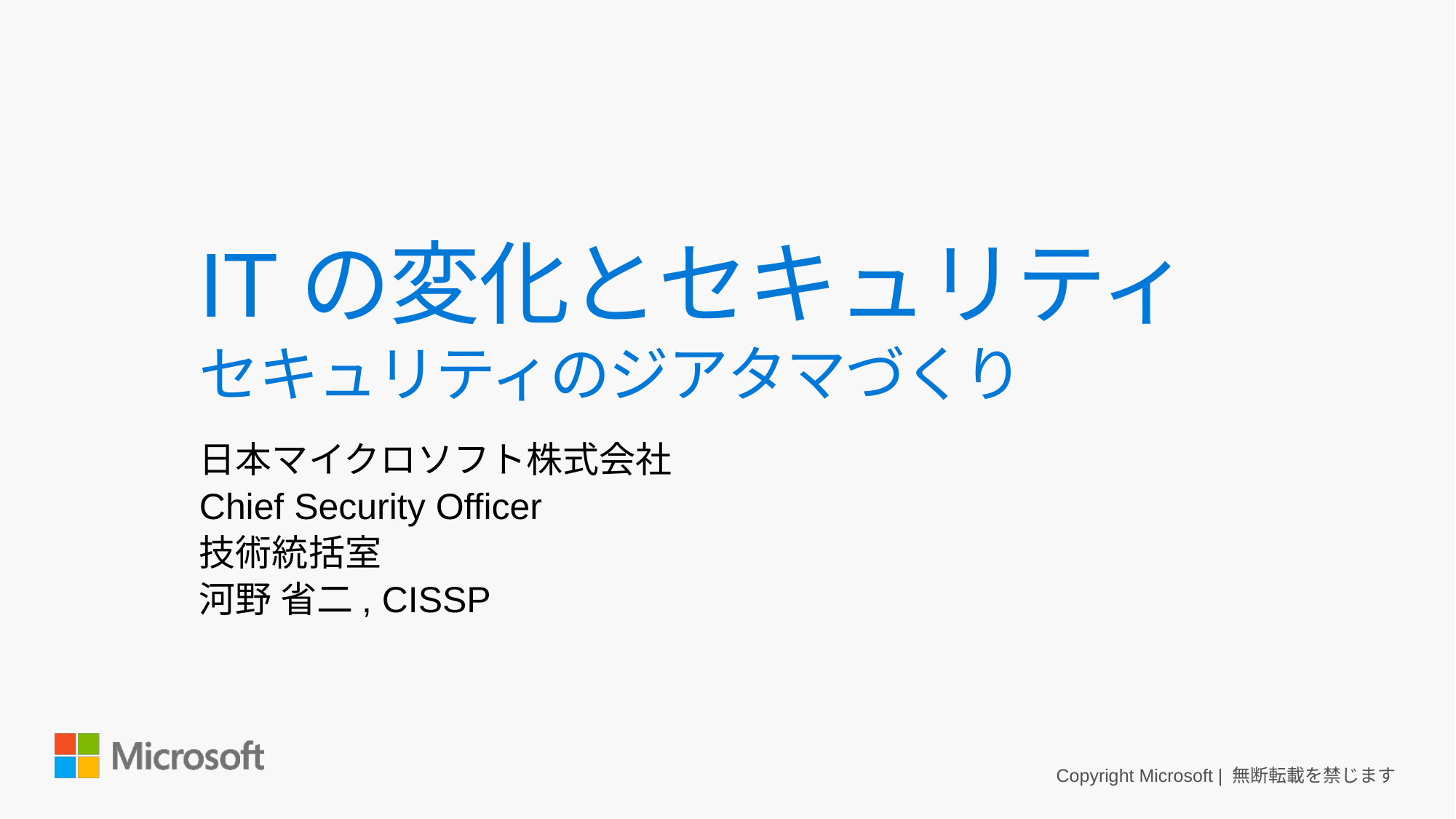

# ITの変化とセキュリティ セキュリティのジアタマづくり
日本マイクロソフト株式会社
Chief Security Officer
技術統括室
河野 省二, CISSP